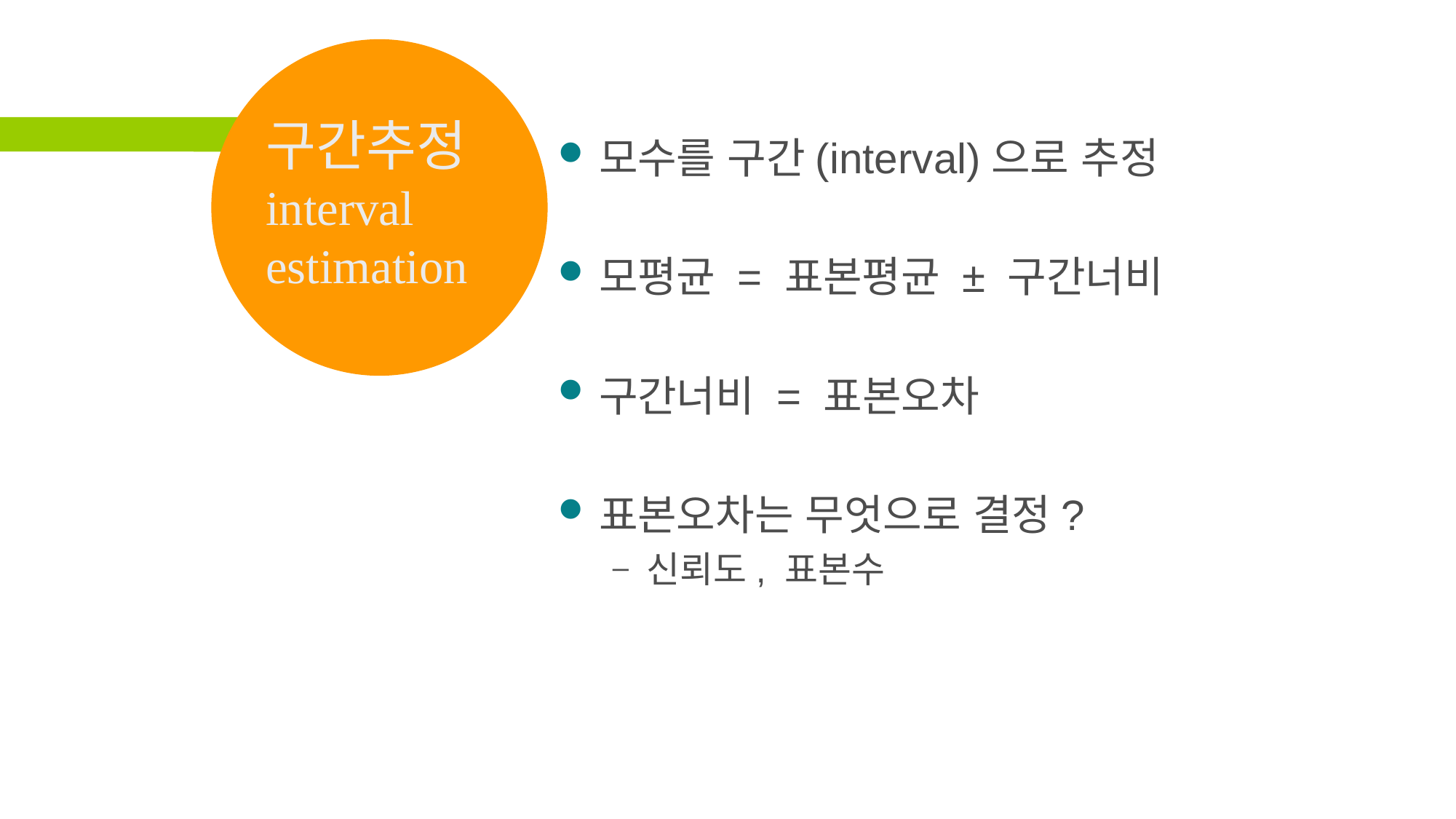

# 구간추정 interval estimation
모수를 구간(interval)으로 추정

모평균 = 표본평균 ± 구간너비

구간너비 = 표본오차

표본오차는 무엇으로 결정?
신뢰도, 표본수